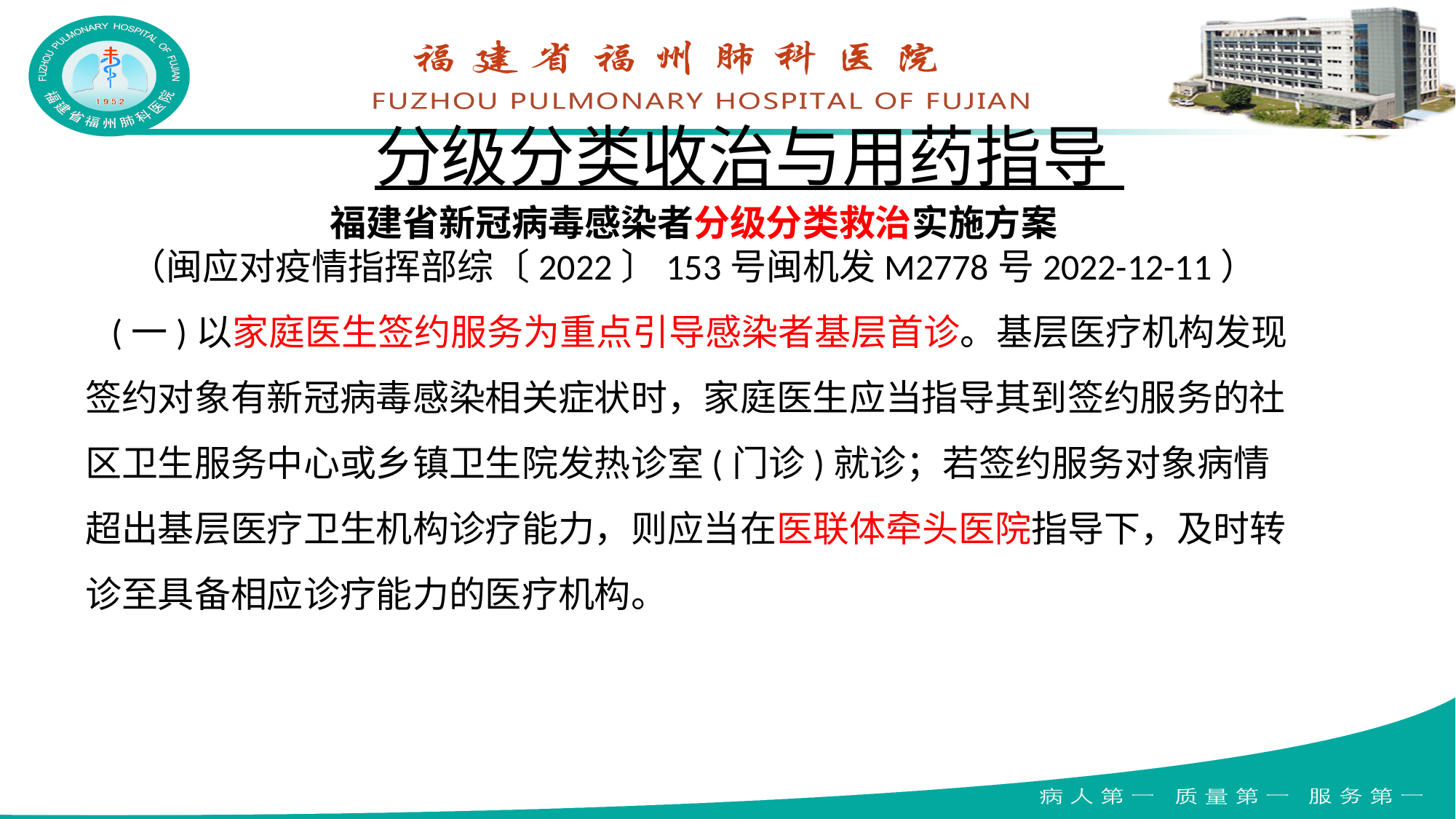

分级分类收治与用药指导
福建省新冠病毒感染者分级分类救治实施方案
（闽应对疫情指挥部综〔2022〕153号闽机发M2778号2022-12-11）
  (一)以家庭医生签约服务为重点引导感染者基层首诊。基层医疗机构发现签约对象有新冠病毒感染相关症状时，家庭医生应当指导其到签约服务的社区卫生服务中心或乡镇卫生院发热诊室(门诊)就诊；若签约服务对象病情超出基层医疗卫生机构诊疗能力，则应当在医联体牵头医院指导下，及时转诊至具备相应诊疗能力的医疗机构。